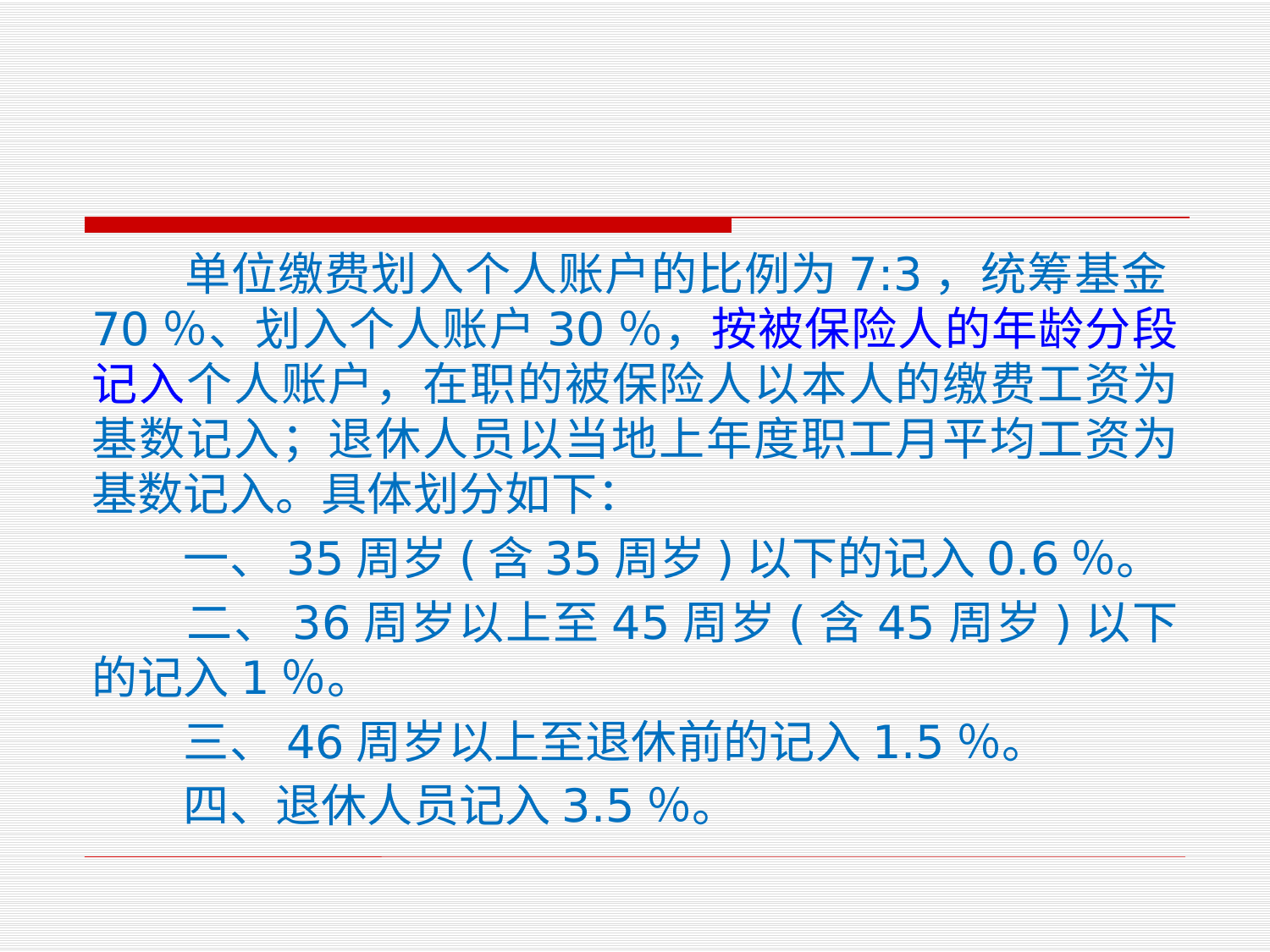

单位缴费划入个人账户的比例为7:3，统筹基金70％、划入个人账户30％，按被保险人的年龄分段记入个人账户，在职的被保险人以本人的缴费工资为基数记入；退休人员以当地上年度职工月平均工资为基数记入。具体划分如下：
　　一、35周岁(含35周岁)以下的记入0.6％。
　　二、36周岁以上至45周岁(含45周岁)以下的记入1％。
　　三、46周岁以上至退休前的记入1.5％。
　　四、退休人员记入3.5％。